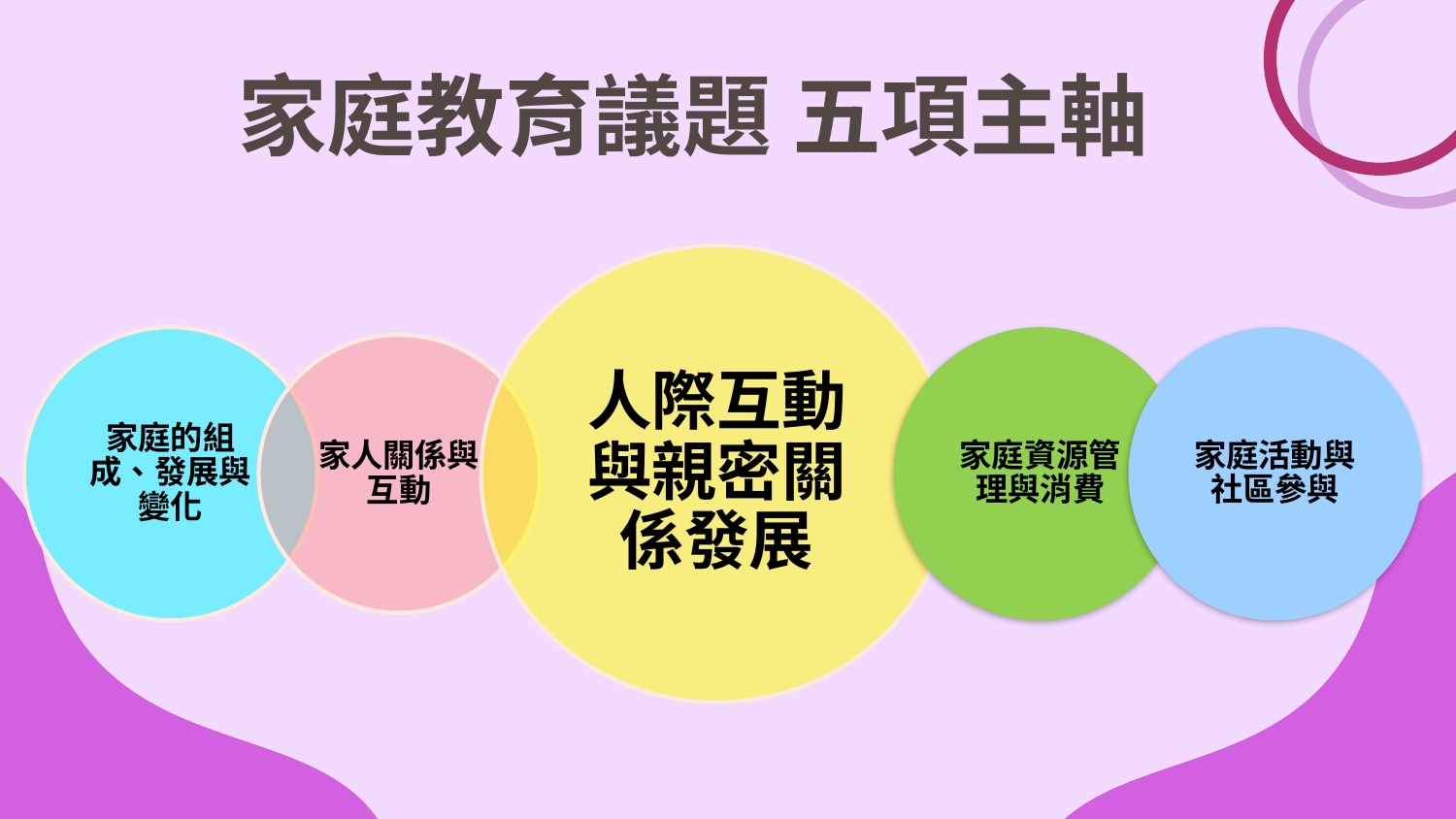

家庭教育議題 五項主軸
家庭的組成、發展與變化
家人關係與互動
人際互動與親密關係發展
家庭資源管理與消費
家庭活動與社區參與